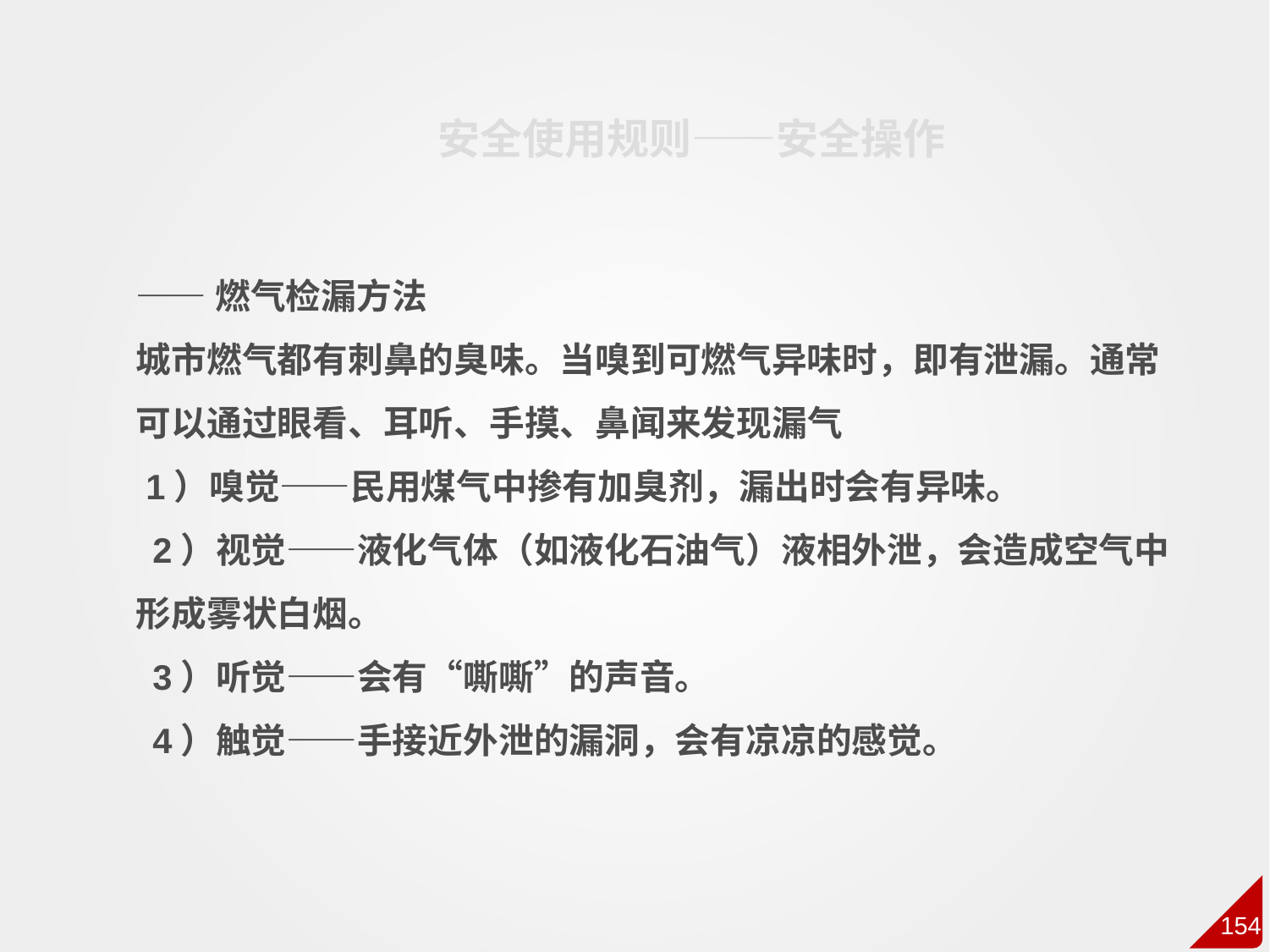

安全使用规则——安全操作

——燃气检漏方法
城市燃气都有刺鼻的臭味。当嗅到可燃气异味时，即有泄漏。通常可以通过眼看、耳听、手摸、鼻闻来发现漏气
 1）嗅觉——民用煤气中掺有加臭剂，漏出时会有异味。
 2）视觉——液化气体（如液化石油气）液相外泄，会造成空气中形成雾状白烟。
 3）听觉——会有“嘶嘶”的声音。
 4）触觉——手接近外泄的漏洞，会有凉凉的感觉。